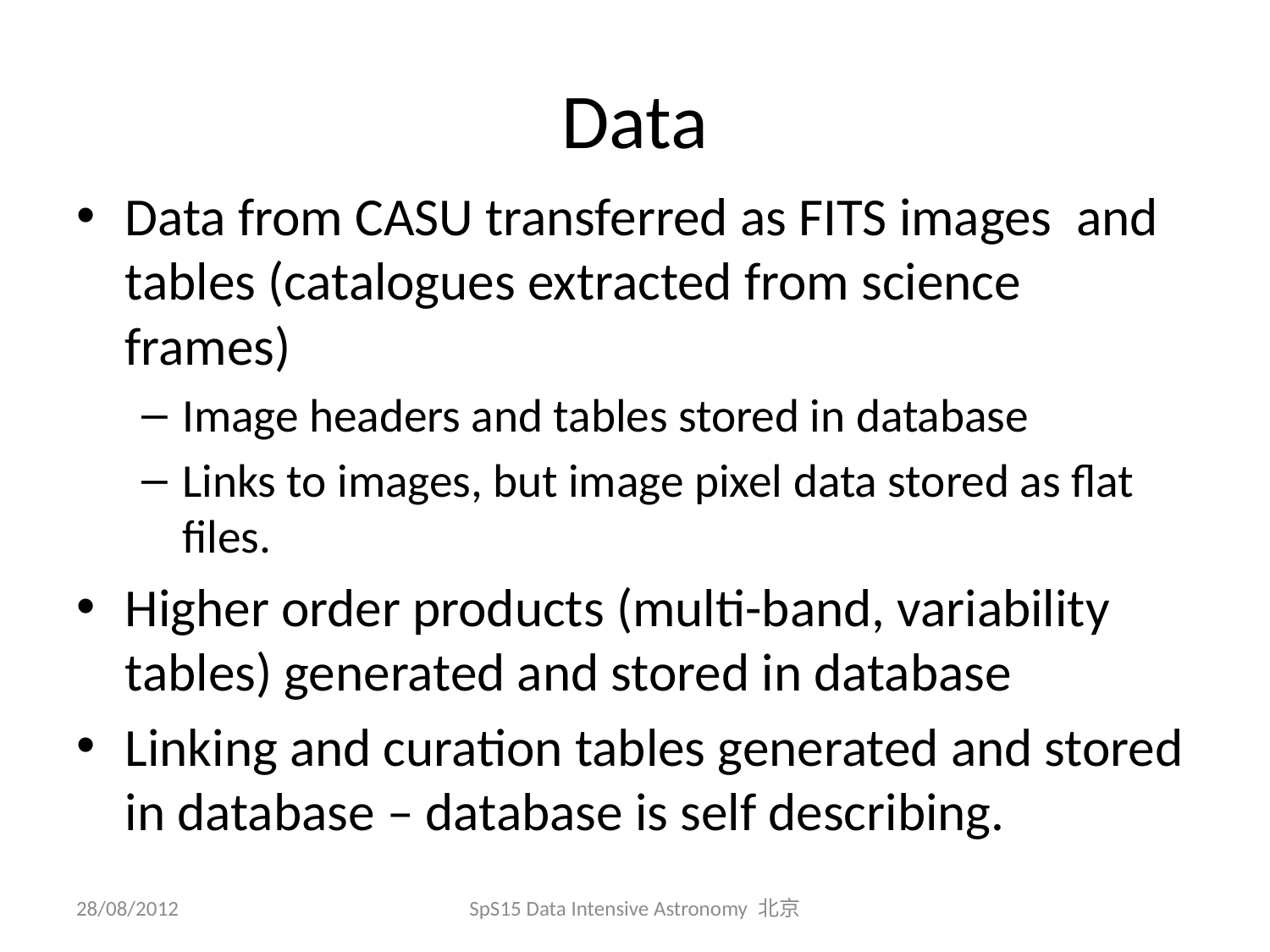

# Data
Data from CASU transferred as FITS images  and tables (catalogues extracted from science frames)
Image headers and tables stored in database
Links to images, but image pixel data stored as flat files.
Higher order products (multi-band, variability tables) generated and stored in database
Linking and curation tables generated and stored in database – database is self describing.

28/08/2012
SpS15 Data Intensive Astronomy 北京